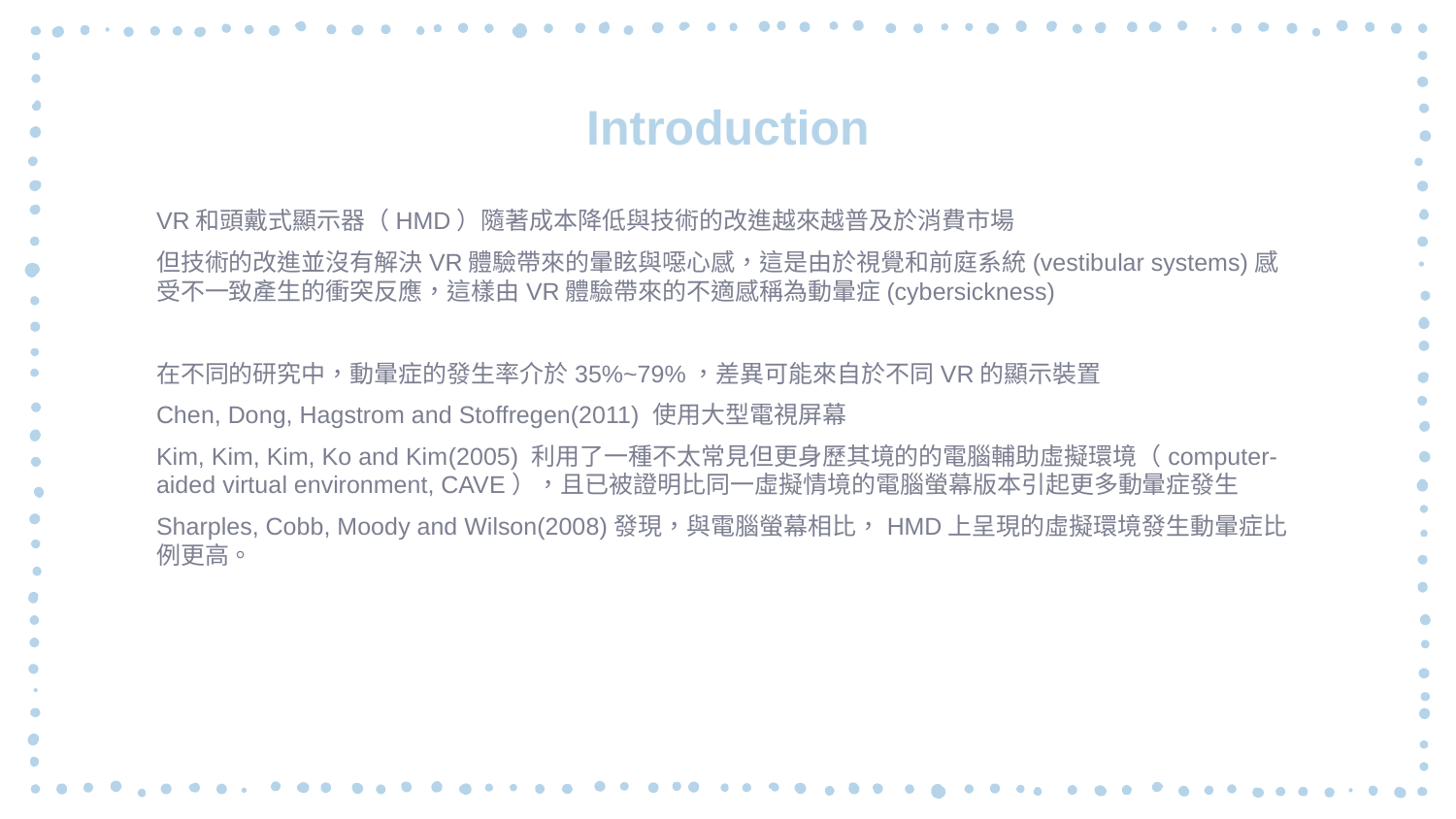

# Introduction
VR和頭戴式顯示器（HMD）隨著成本降低與技術的改進越來越普及於消費市場
但技術的改進並沒有解決VR體驗帶來的暈眩與噁心感，這是由於視覺和前庭系統(vestibular systems)感受不一致產生的衝突反應，這樣由VR體驗帶來的不適感稱為動暈症(cybersickness)

在不同的研究中，動暈症的發生率介於35%~79%，差異可能來自於不同VR的顯示裝置
Chen, Dong, Hagstrom and Stoffregen(2011) 使用大型電視屏幕
Kim, Kim, Kim, Ko and Kim(2005) 利用了一種不太常見但更身歷其境的的電腦輔助虛擬環境（computer-aided virtual environment, CAVE），且已被證明比同一虛擬情境的電腦螢幕版本引起更多動暈症發生
Sharples, Cobb, Moody and Wilson(2008)發現，與電腦螢幕相比，HMD上呈現的虛擬環境發生動暈症比例更高。